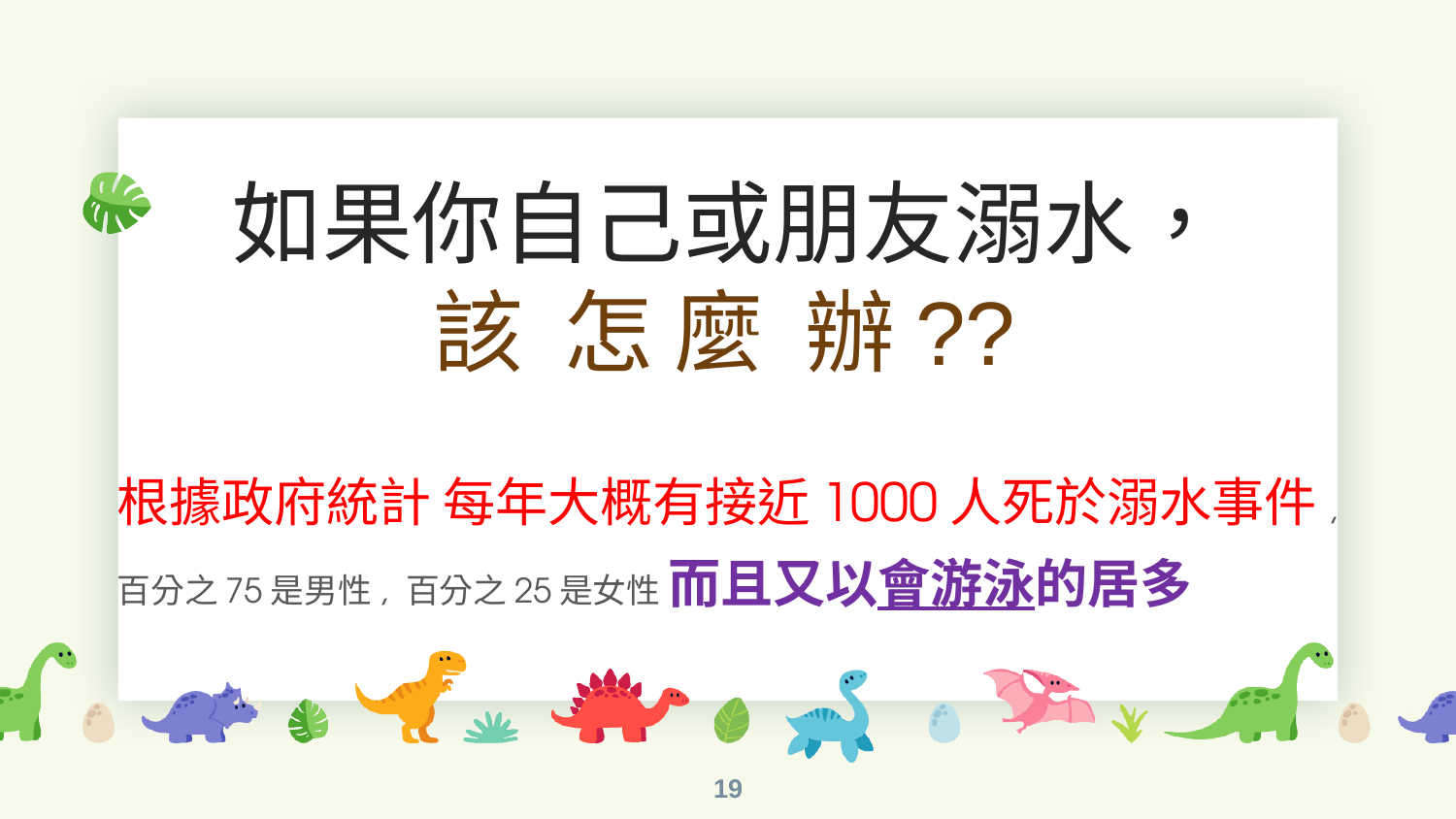

如果你自己或朋友溺水，
             該  怎 麼  辦??
根據政府統計 每年大概有接近1000人死於溺水事件,
百分之75是男性, 百分之25是女性 而且又以會游泳的居多
19